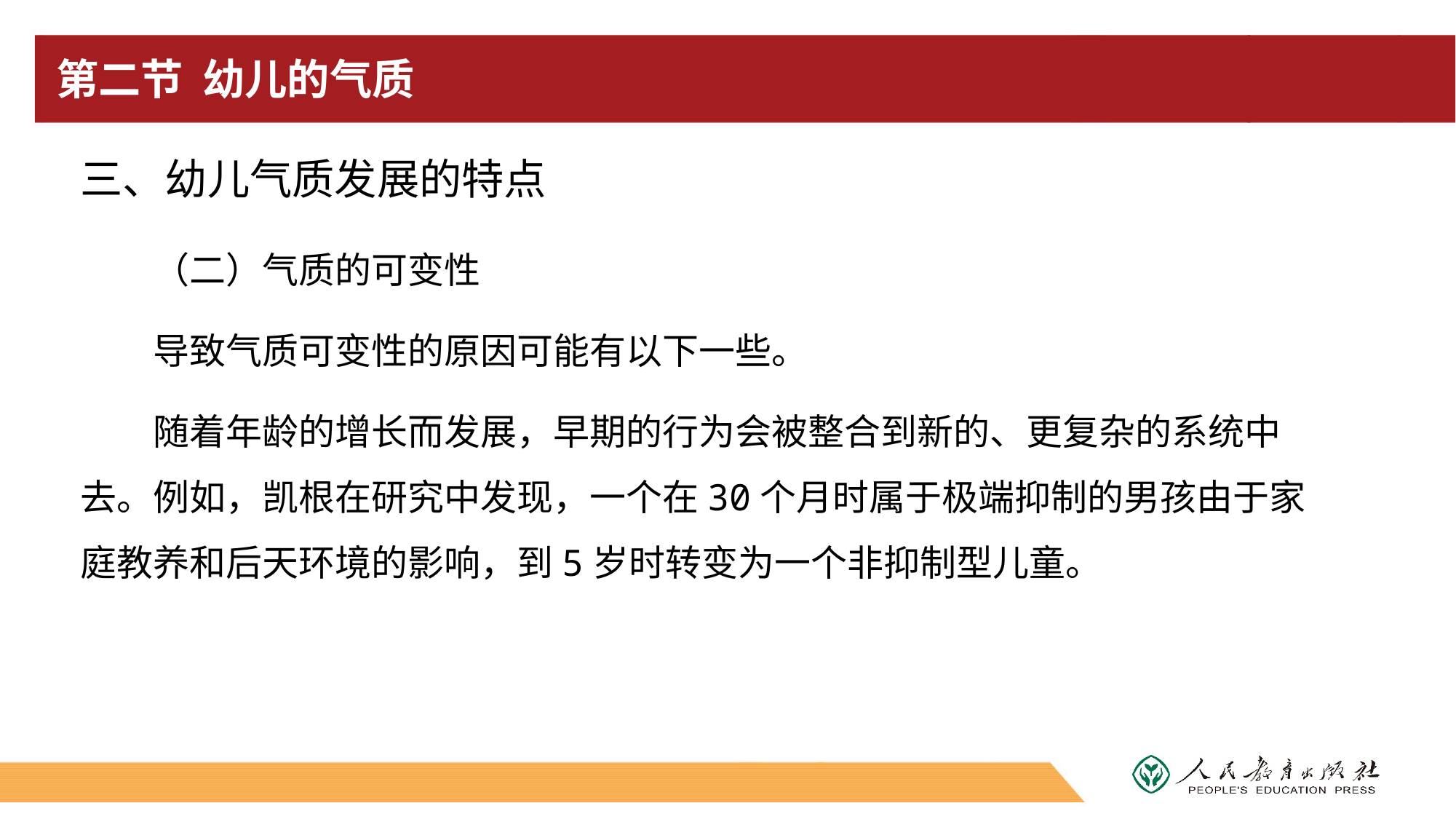

# 第二节  幼儿的气质
三、幼儿气质发展的特点
（二）气质的可变性
导致气质可变性的原因可能有以下一些。
随着年龄的增长而发展，早期的行为会被整合到新的、更复杂的系统中去。例如，凯根在研究中发现，一个在30个月时属于极端抑制的男孩由于家庭教养和后天环境的影响，到5岁时转变为一个非抑制型儿童。